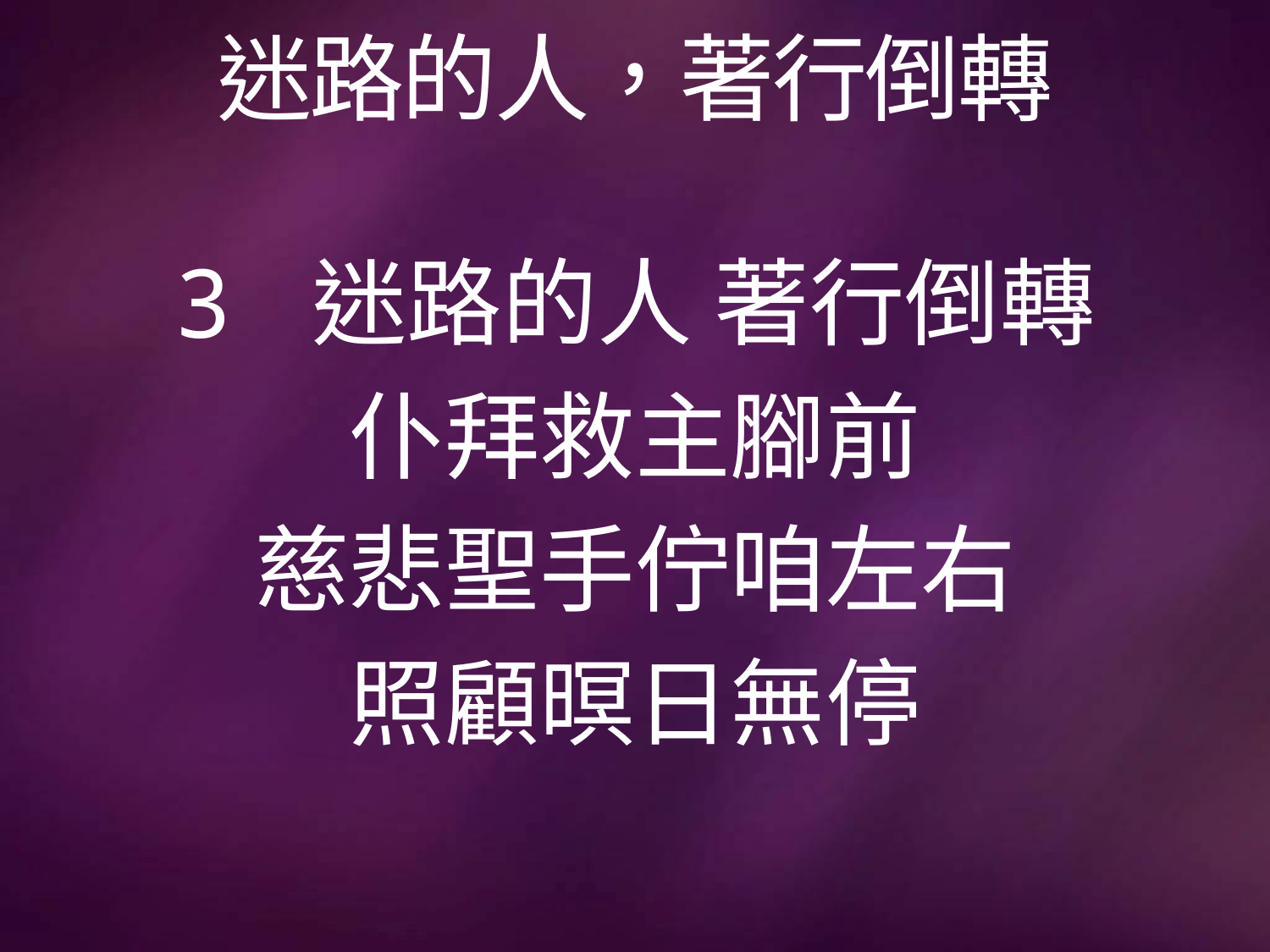

# 迷路的人，著行倒轉
3 迷路的人 著行倒轉
仆拜救主腳前
慈悲聖手佇咱左右
照顧暝日無停